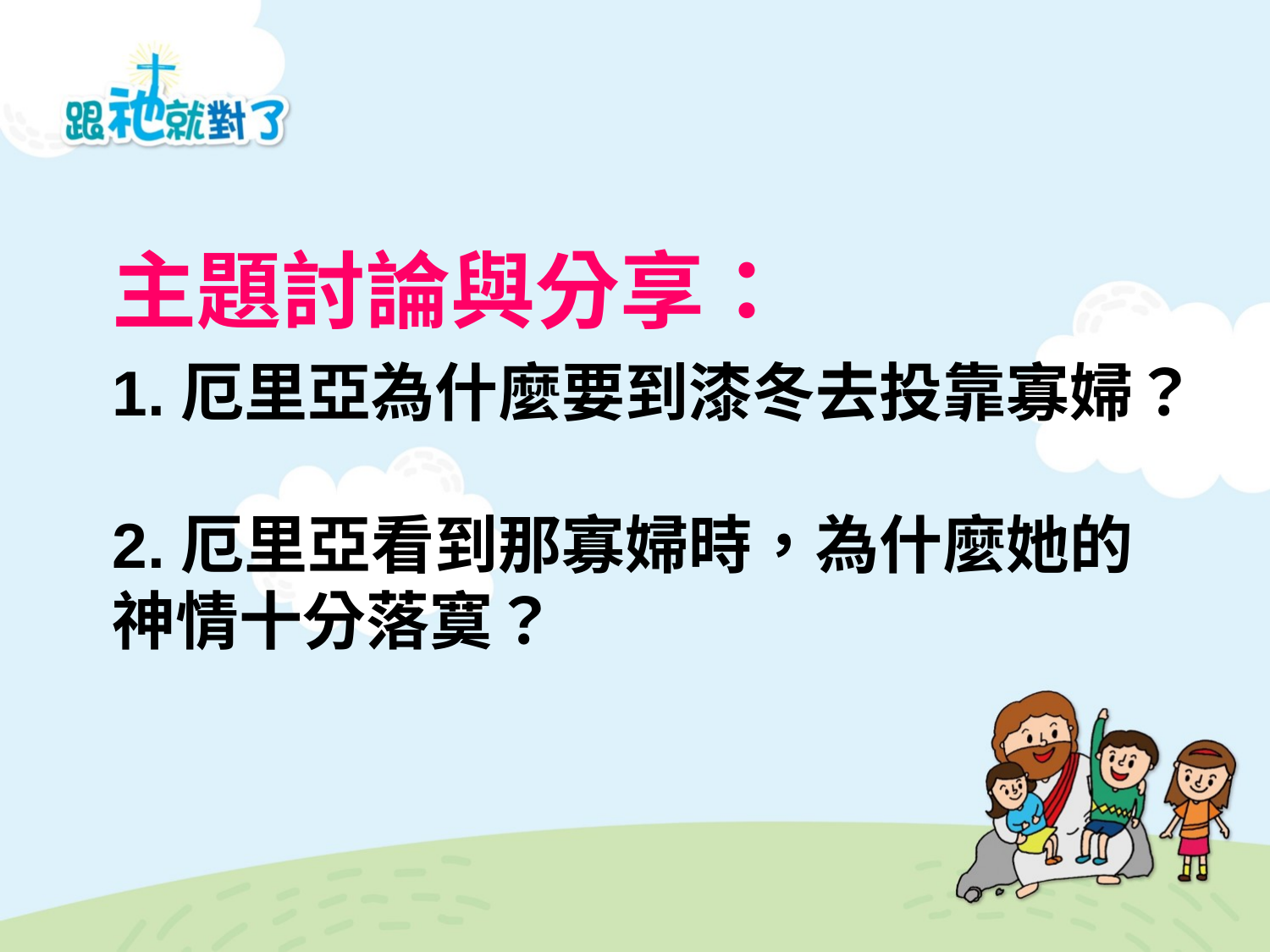

主題討論與分享：
1.厄里亞為什麼要到漆冬去投靠寡婦？

2.厄里亞看到那寡婦時，為什麼她的神情十分落寞？